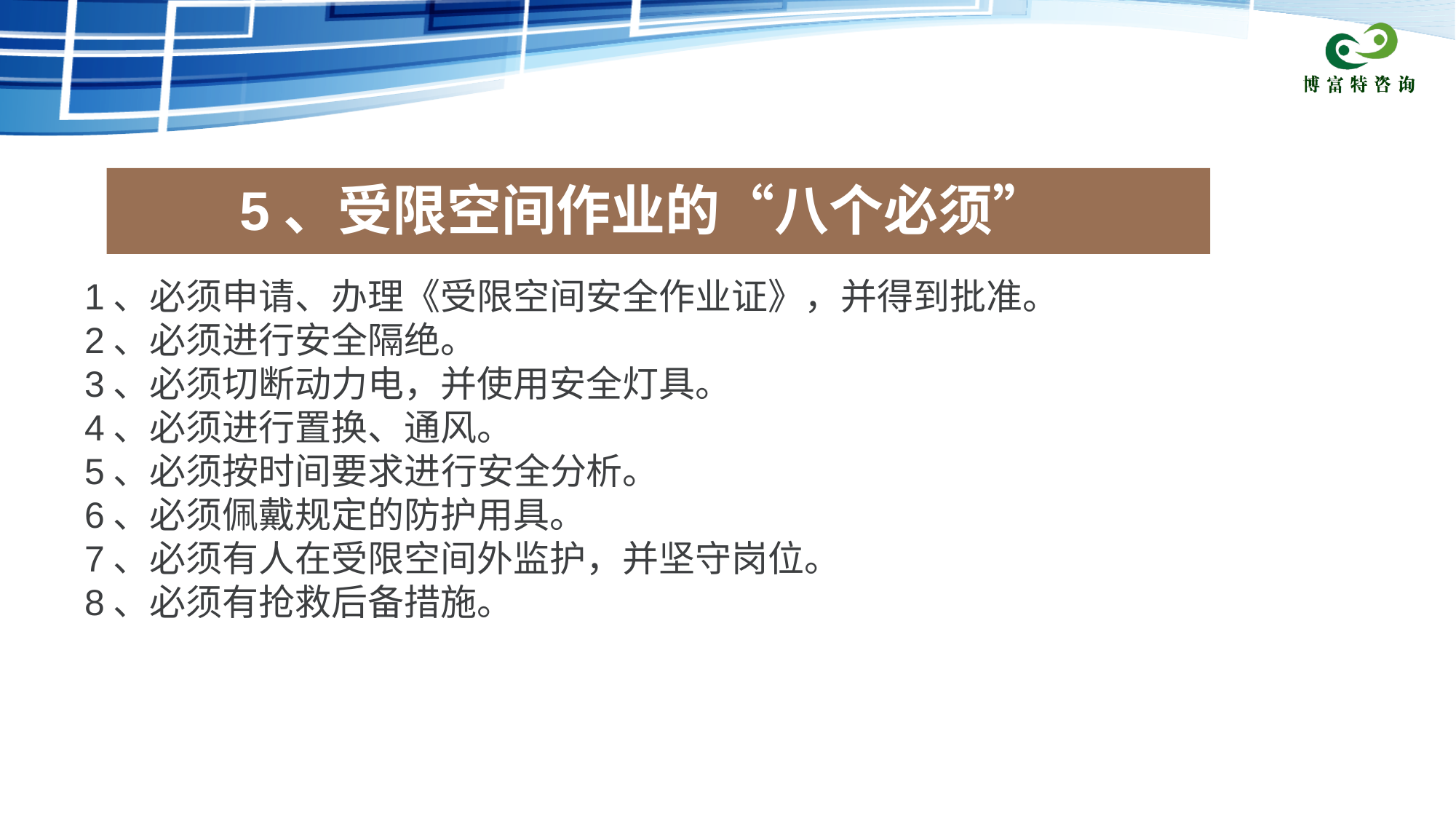

5、受限空间作业的“八个必须”

1、必须申请、办理《受限空间安全作业证》，并得到批准。
2、必须进行安全隔绝。
3、必须切断动力电，并使用安全灯具。
4、必须进行置换、通风。
5、必须按时间要求进行安全分析。
6、必须佩戴规定的防护用具。
7、必须有人在受限空间外监护，并坚守岗位。
8、必须有抢救后备措施。